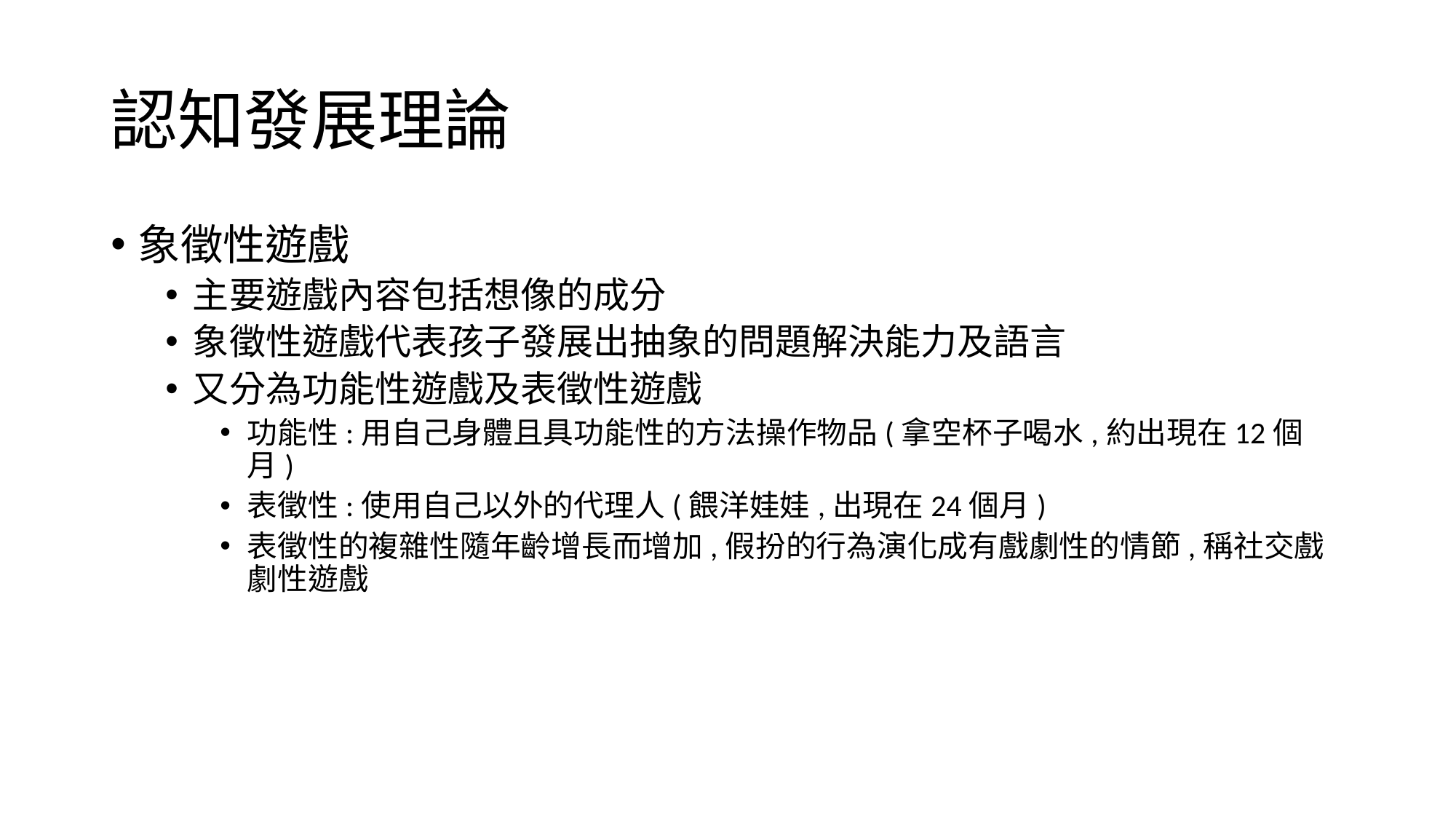

# 認知發展理論
象徵性遊戲
主要遊戲內容包括想像的成分
象徵性遊戲代表孩子發展出抽象的問題解決能力及語言
又分為功能性遊戲及表徵性遊戲
功能性:用自己身體且具功能性的方法操作物品(拿空杯子喝水,約出現在12個月)
表徵性:使用自己以外的代理人(餵洋娃娃,出現在24個月)
表徵性的複雜性隨年齡增長而增加,假扮的行為演化成有戲劇性的情節,稱社交戲劇性遊戲